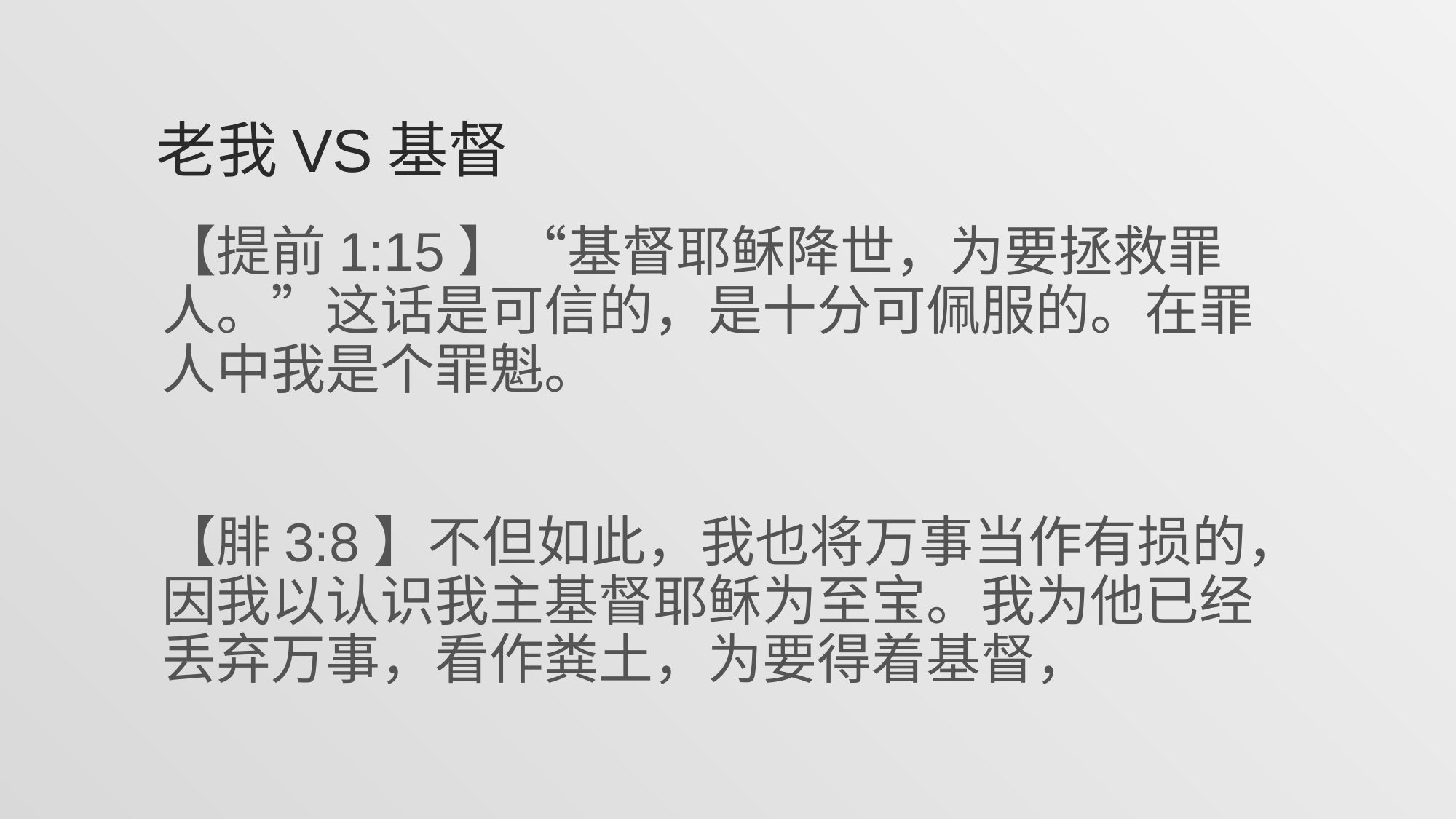

# 老我vs基督
【提前1:15】“基督耶稣降世，为要拯救罪人。”这话是可信的，是十分可佩服的。在罪人中我是个罪魁。

【腓3:8】不但如此，我也将万事当作有损的，因我以认识我主基督耶稣为至宝。我为他已经丢弃万事，看作粪土，为要得着基督，